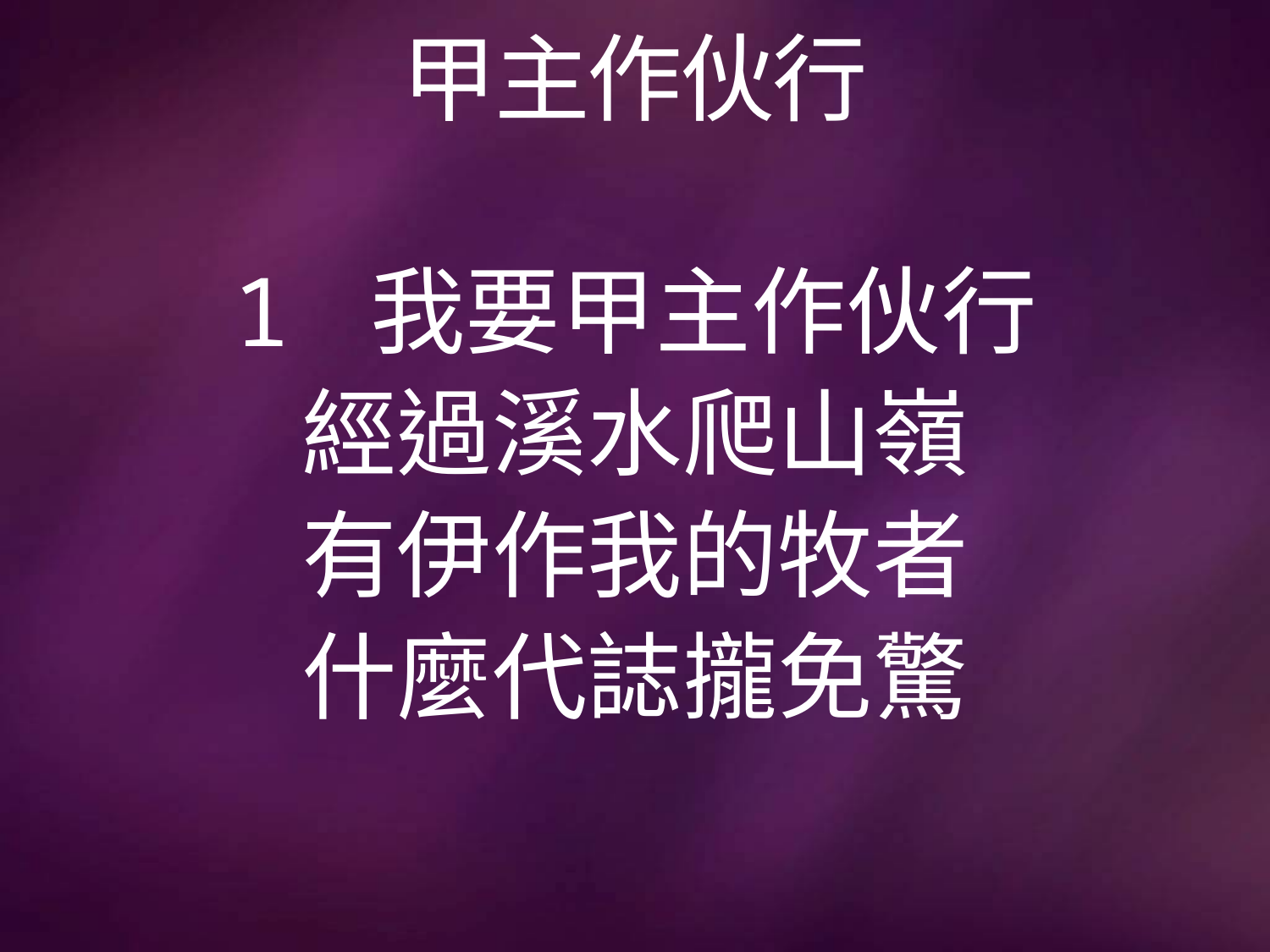

# 甲主作伙行
1 我要甲主作伙行
經過溪水爬山嶺
有伊作我的牧者
什麼代誌攏免驚